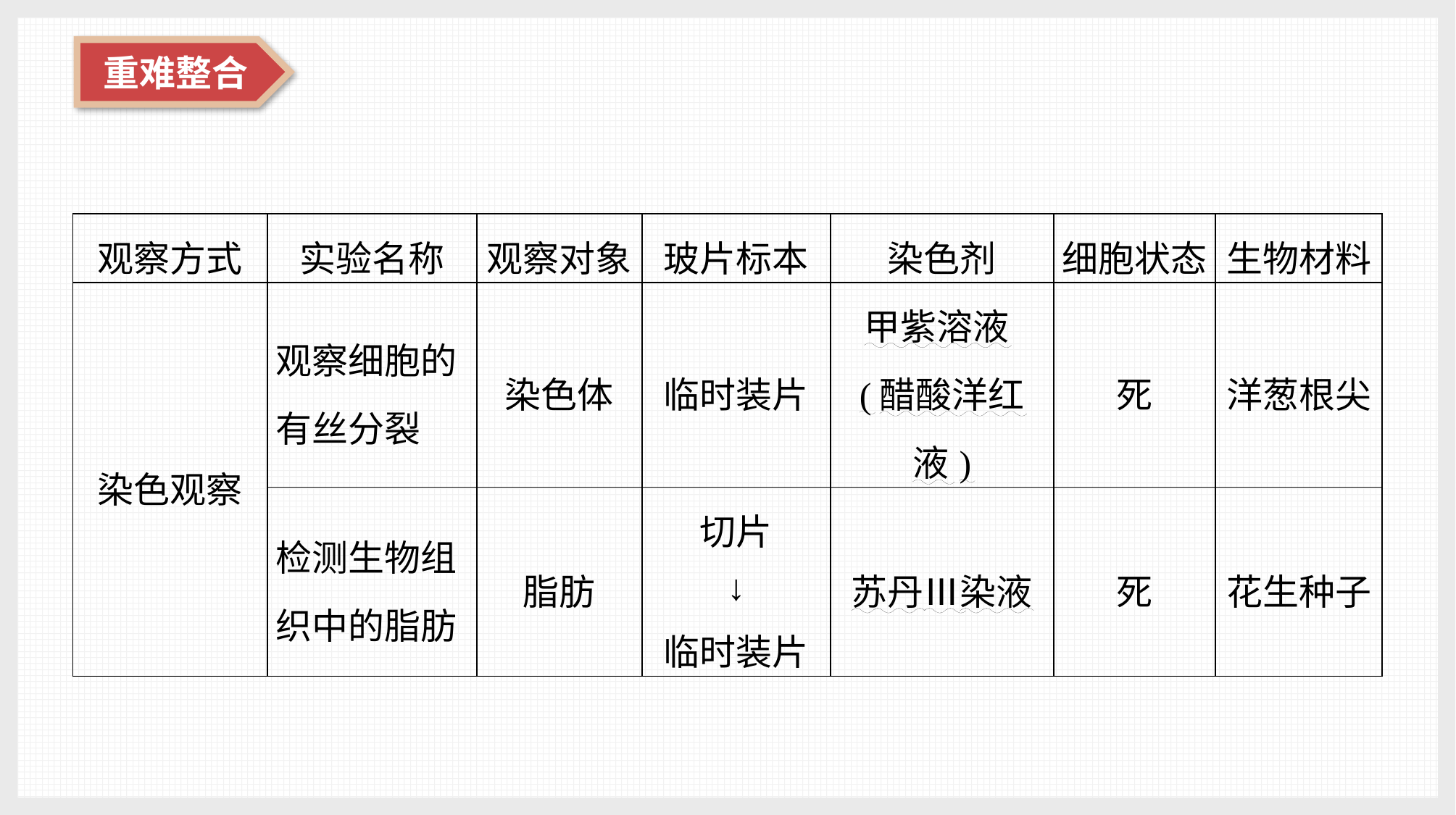

| 观察方式 | 实验名称 | 观察对象 | 玻片标本 | 染色剂 | 细胞状态 | 生物材料 |
| --- | --- | --- | --- | --- | --- | --- |
| 染色观察 | 观察细胞的有丝分裂 | 染色体 | 临时装片 | 甲紫溶液(醋酸洋红液) | 死 | 洋葱根尖 |
|  | 检测生物组织中的脂肪 | 脂肪 | 切片 ↓ 临时装片 | 苏丹Ⅲ染液 | 死 | 花生种子 |